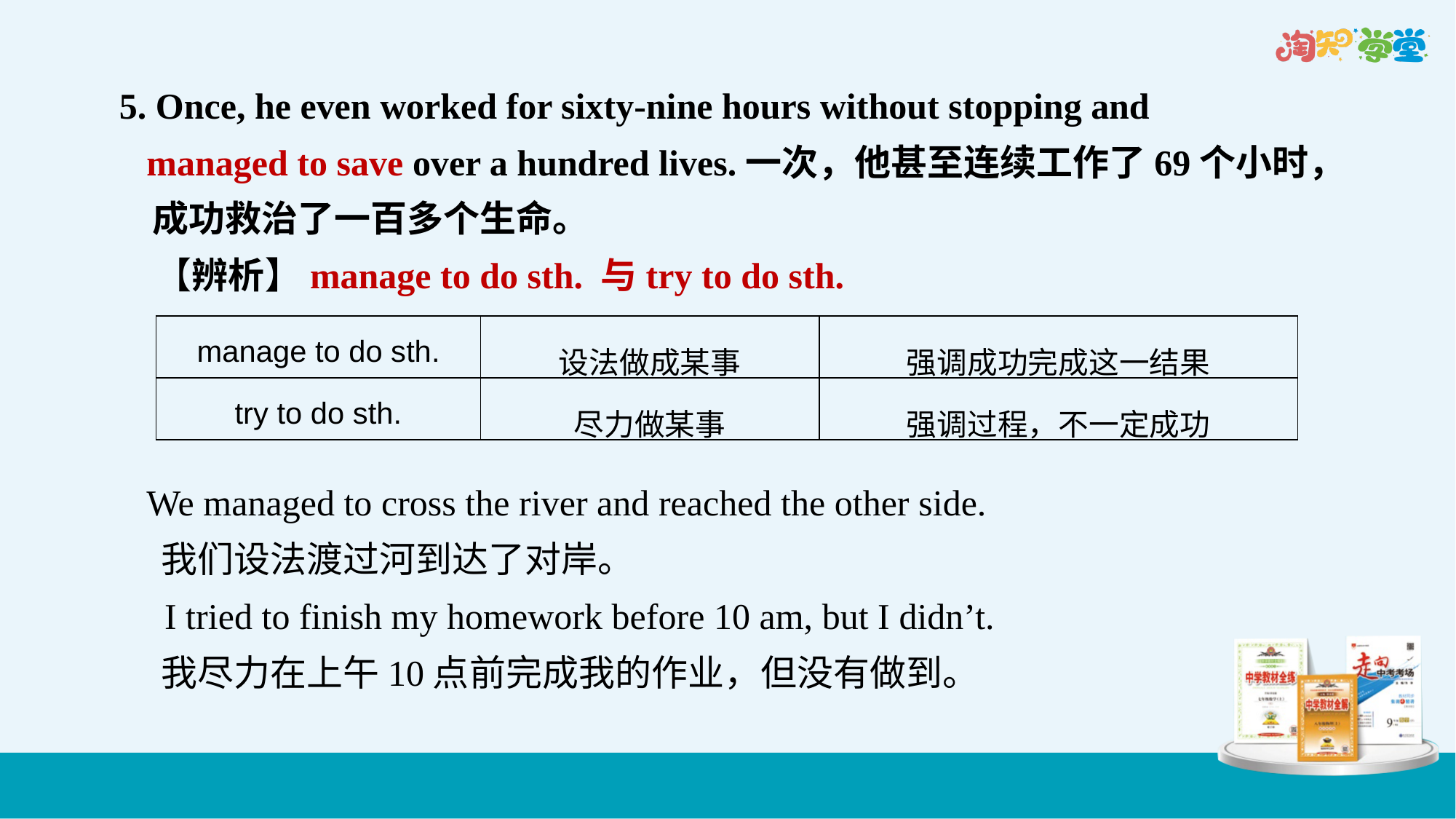

5. Once, he even worked for sixty-nine hours without stopping and
   managed to save over a hundred lives.一次，他甚至连续工作了69个小时，
   成功救治了一百多个生命。
　【辨析】manage to do sth. 与try to do sth.

   We managed to cross the river and reached the other side.
    我们设法渡过河到达了对岸。
　I tried to finish my homework before 10 am, but I didn’t.
    我尽力在上午10点前完成我的作业，但没有做到。
| manage to do sth. | 设法做成某事 | 强调成功完成这一结果 |
| --- | --- | --- |
| try to do sth. | 尽力做某事 | 强调过程，不一定成功 |